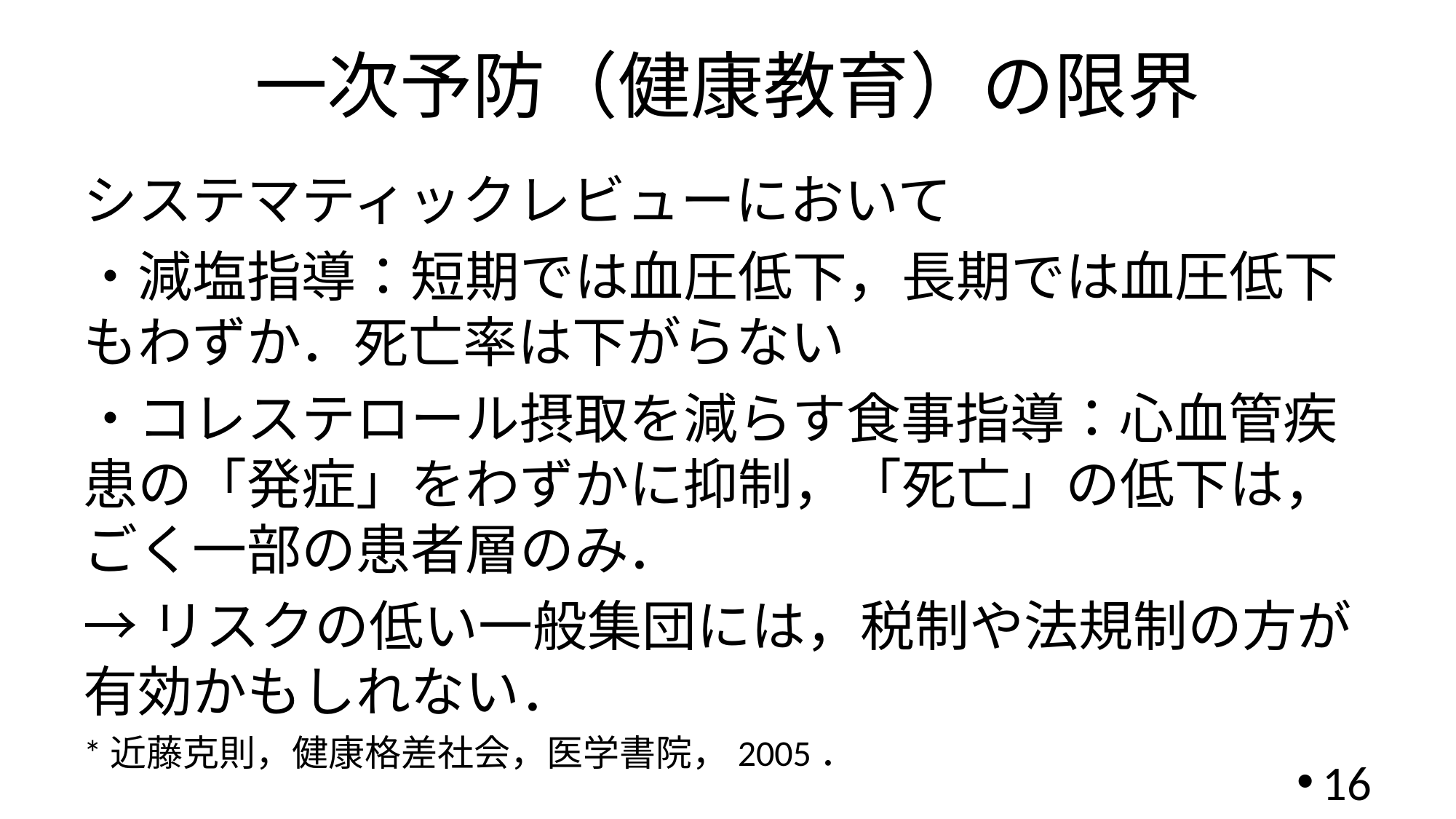

# 一次予防（健康教育）の限界
システマティックレビューにおいて
・減塩指導：短期では血圧低下，長期では血圧低下もわずか．死亡率は下がらない
・コレステロール摂取を減らす食事指導：心血管疾患の「発症」をわずかに抑制，「死亡」の低下は，ごく一部の患者層のみ．
→リスクの低い一般集団には，税制や法規制の方が有効かもしれない．
*近藤克則，健康格差社会，医学書院，2005．
16